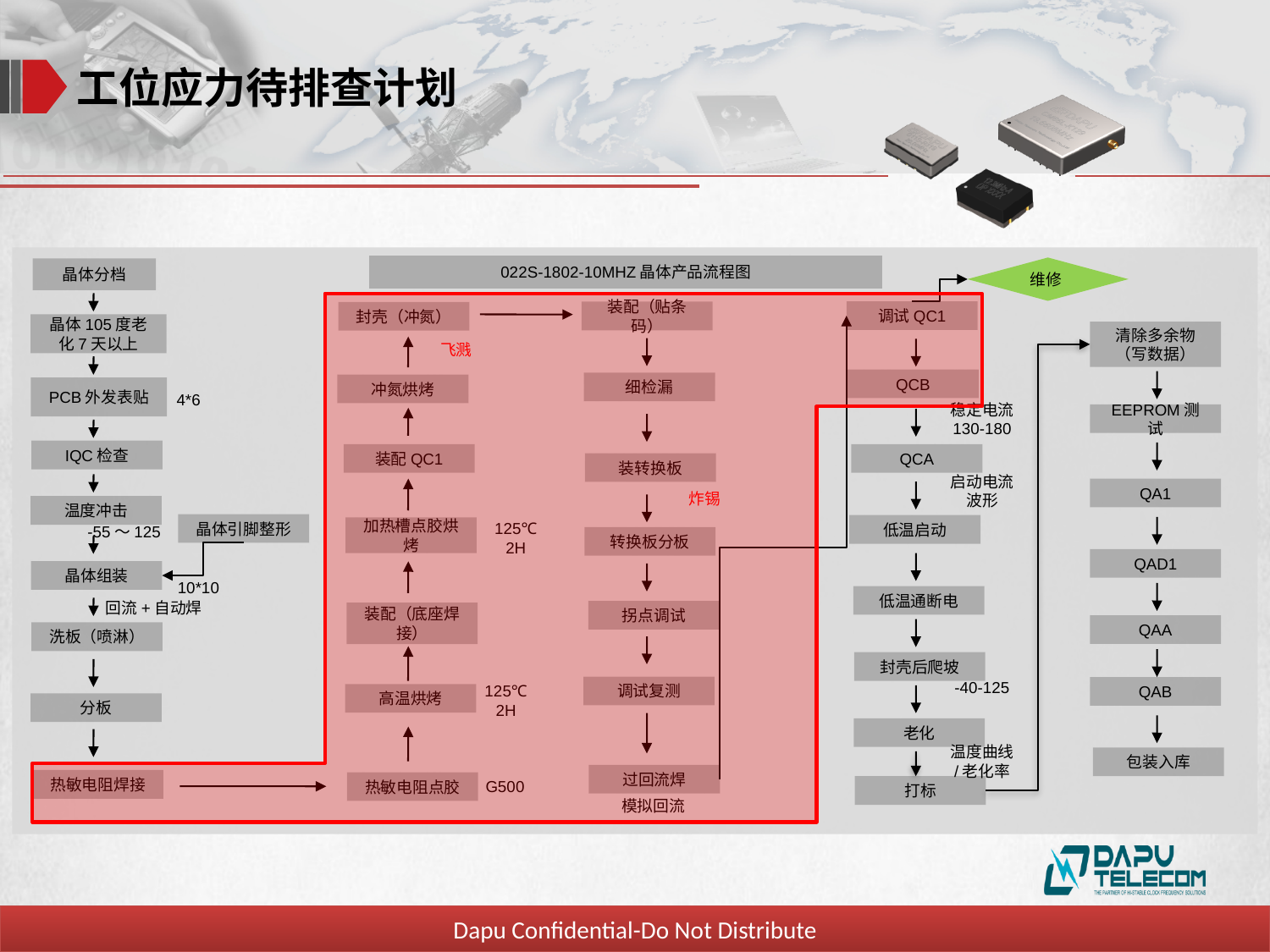

工位应力待排查计划

022S-1802-10MHZ晶体产品流程图
维修
晶体分档
调试QC1
装配（贴条码）
封壳（冲氮）
晶体105度老化7天以上
清除多余物（写数据）
飞溅
QCB
细检漏
冲氮烘烤
PCB外发表贴
4*6
稳定电流
130-180
EEPROM测试
IQC检查
装配QC1
QCA
装转换板
启动电流
波形
炸锡
温度冲击
-55～125
晶体引脚整形
低温启动
125℃ 2H
转换板分板
晶体组装
10*10
低温通断电
回流+自动焊
拐点调试
装配（底座焊接）
洗板（喷淋）
封壳后爬坡
-40-125
调试复测
125℃ 2H
高温烘烤
分板
老化
温度曲线
/老化率
过回流焊
G500
热敏电阻焊接
热敏电阻点胶
打标
模拟回流
QA1
加热槽点胶烘烤
QAD1
QAA
QAB
包装入库